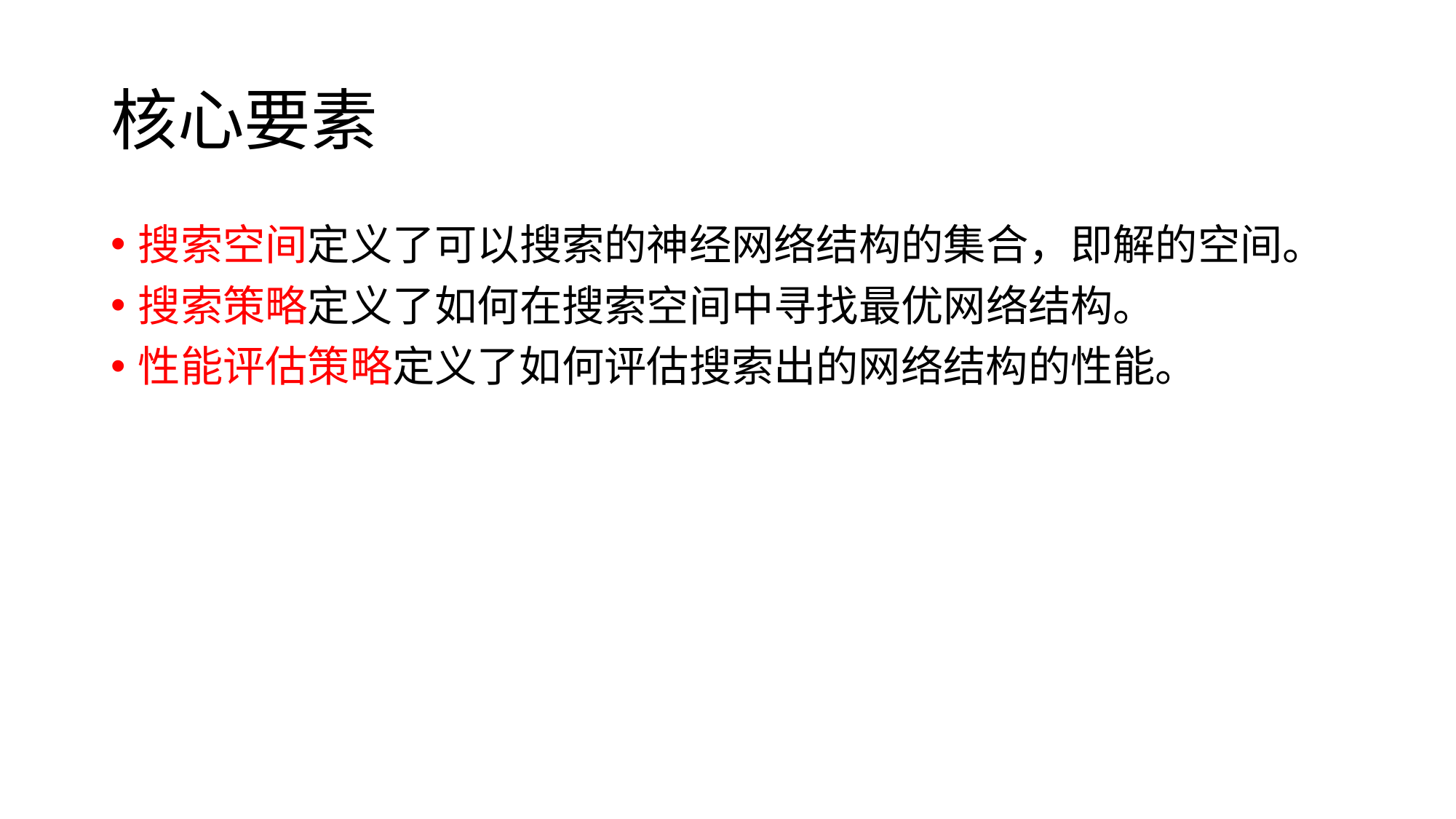

# 核心要素
搜索空间定义了可以搜索的神经网络结构的集合，即解的空间。
搜索策略定义了如何在搜索空间中寻找最优网络结构。
性能评估策略定义了如何评估搜索出的网络结构的性能。